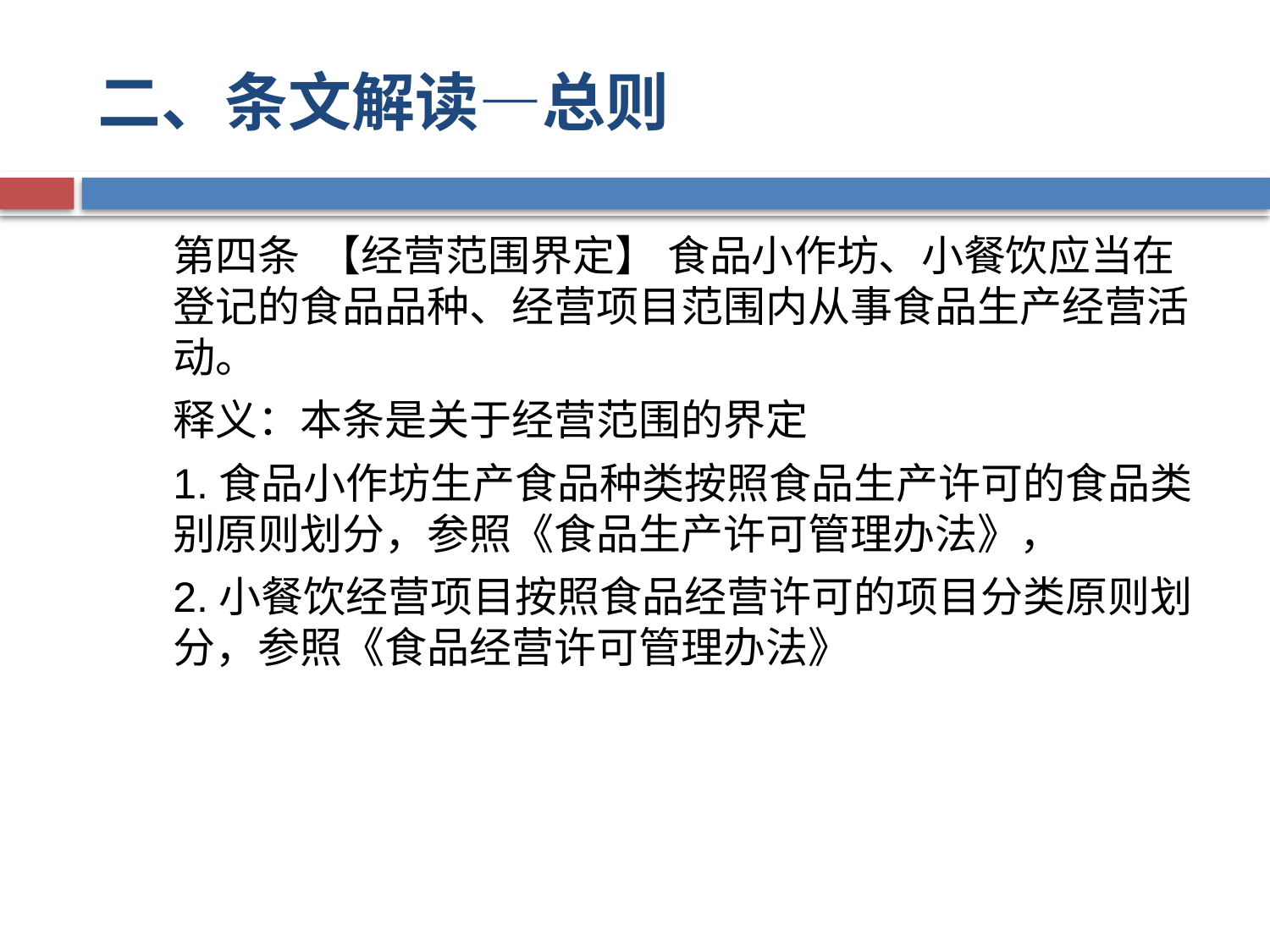

# 二、条文解读—总则
第四条  【经营范围界定】 食品小作坊、小餐饮应当在登记的食品品种、经营项目范围内从事食品生产经营活动。
释义：本条是关于经营范围的界定
1.食品小作坊生产食品种类按照食品生产许可的食品类别原则划分，参照《食品生产许可管理办法》，
2.小餐饮经营项目按照食品经营许可的项目分类原则划分，参照《食品经营许可管理办法》